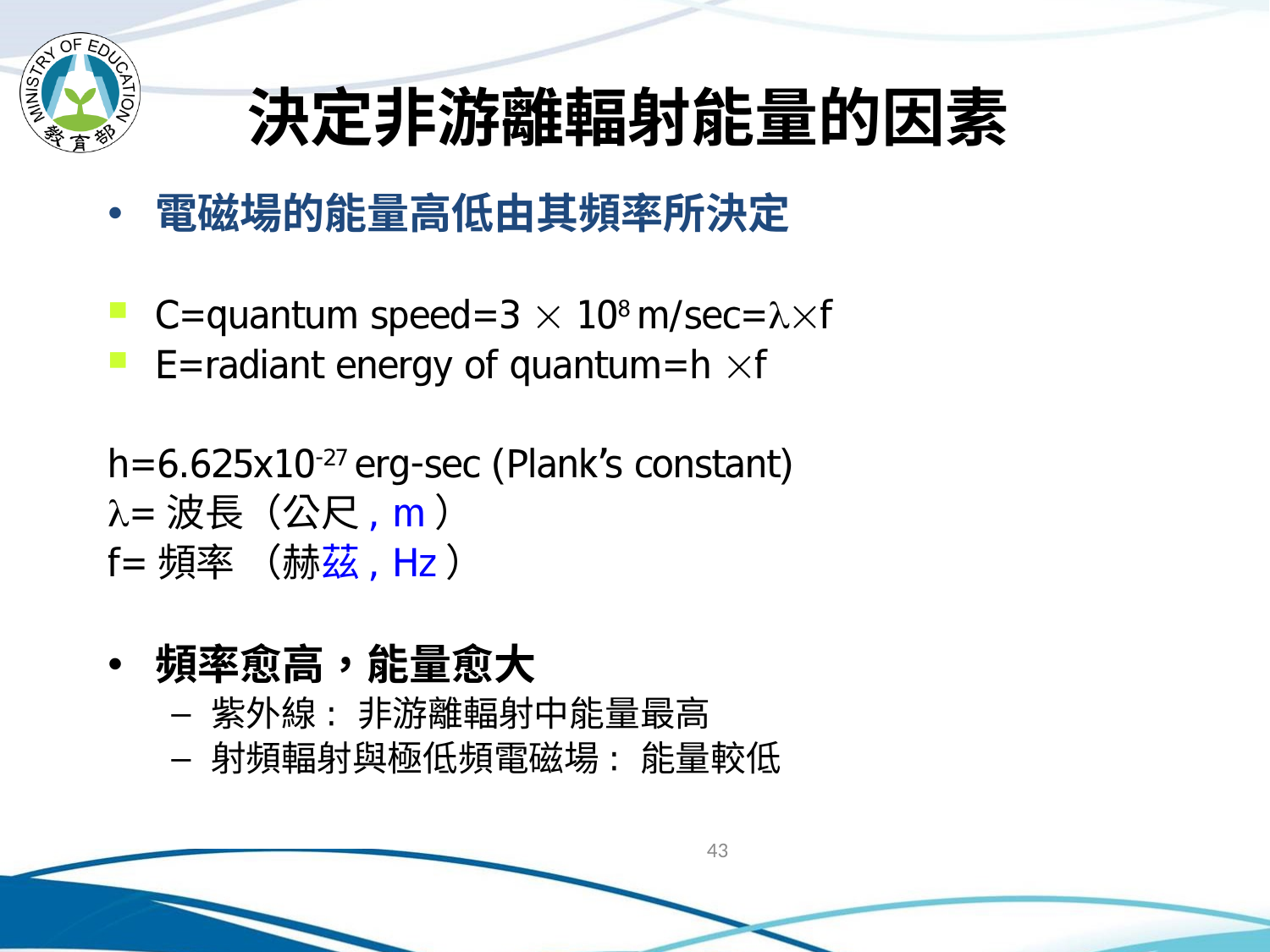

# 決定非游離輻射能量的因素
電磁場的能量高低由其頻率所決定

C=quantum speed=3 × 108 m/sec=λ×f
E=radiant energy of quantum=h ×f

h=6.625x10-27 erg-sec (Plank’s constant)
λ=波長（公尺, m）
f=頻率 （赫茲, Hz）

頻率愈高，能量愈大
紫外線: 非游離輻射中能量最高
射頻輻射與極低頻電磁場: 能量較低
43